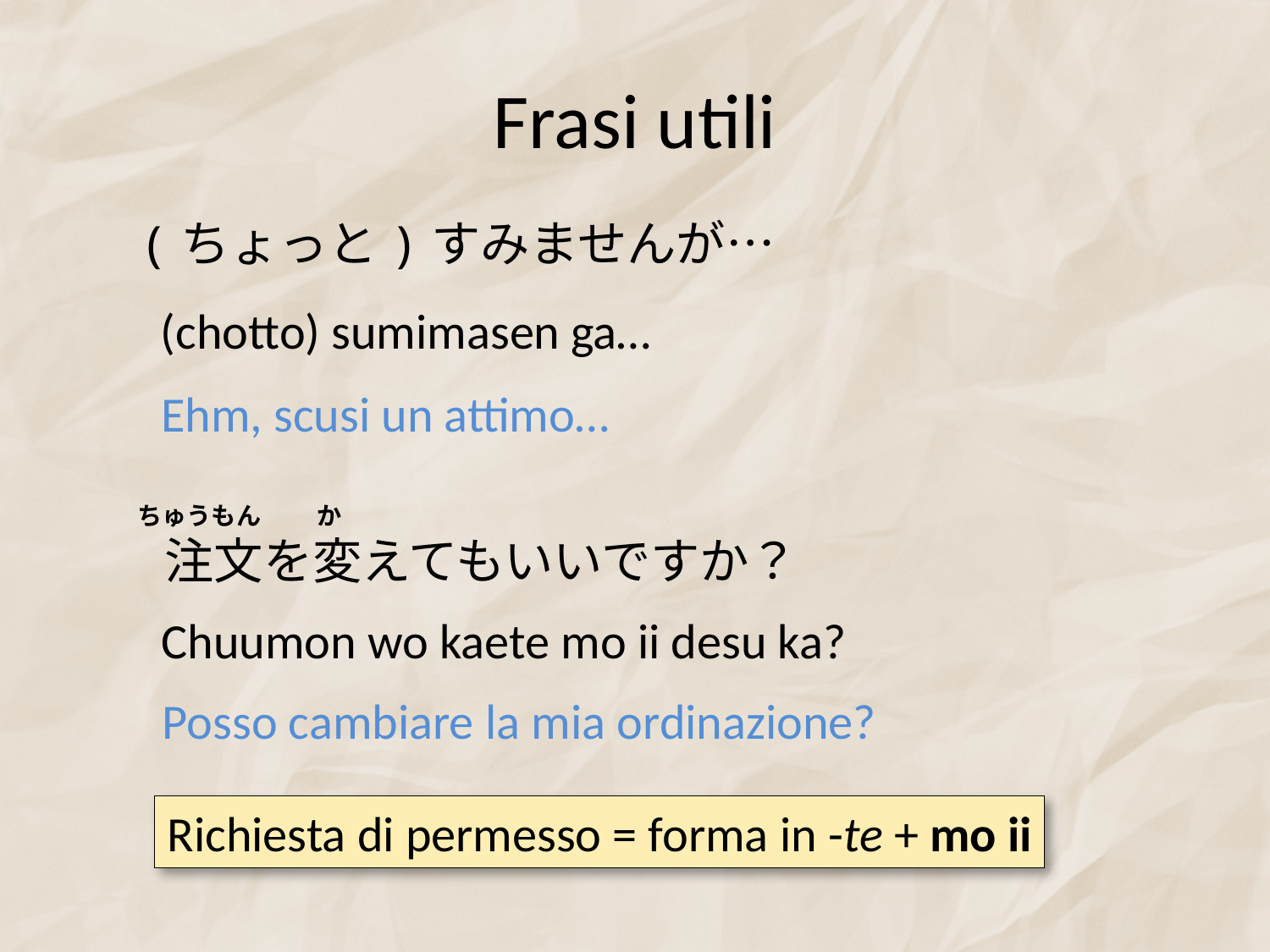

# Frasi utili
(ちょっと)すみませんが…
(chotto) sumimasen ga…
Ehm, scusi un attimo…
ちゅうもん
か
注文を変えてもいいですか？
Chuumon wo kaete mo ii desu ka?
Posso cambiare la mia ordinazione?
Richiesta di permesso = forma in -te + mo ii